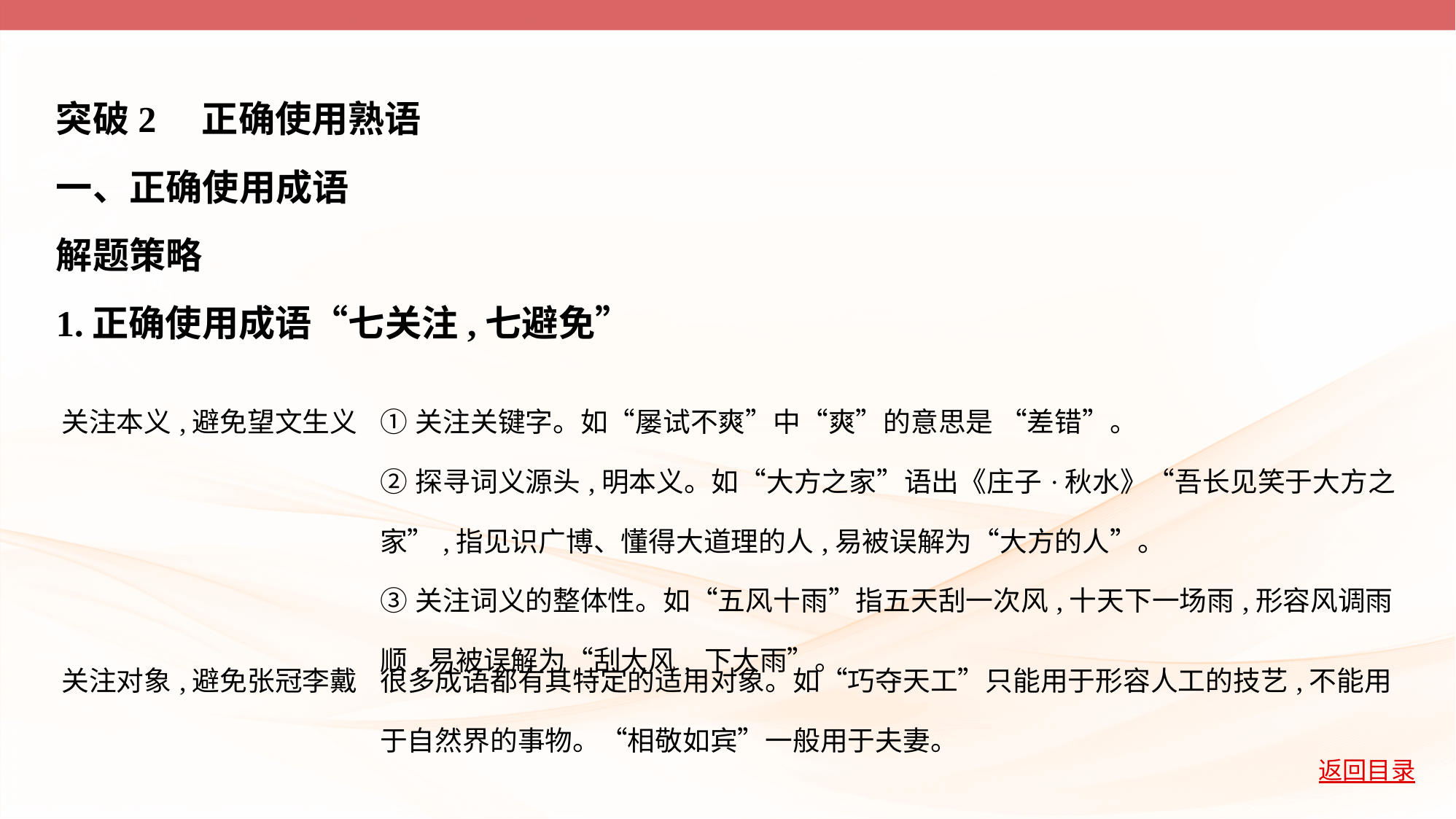

突破2　正确使用熟语
一、正确使用成语
解题策略
1.正确使用成语“七关注,七避免”
| 关注本义,避免望文生义 | ①关注关键字。如“屡试不爽”中“爽”的意思是 “差错”。 ②探寻词义源头,明本义。如“大方之家”语出《庄子·秋水》“吾长见笑于大方之家”,指见识广博、懂得大道理的人,易被误解为“大方的人”。 ③关注词义的整体性。如“五风十雨”指五天刮一次风,十天下一场雨,形容风调雨顺,易被误解为“刮大风, 下大雨”。 |
| --- | --- |
| 关注对象,避免张冠李戴 | 很多成语都有其特定的适用对象。如“巧夺天工”只能用于形容人工的技艺,不能用于自然界的事物。“相敬如宾”一般用于夫妻。 |